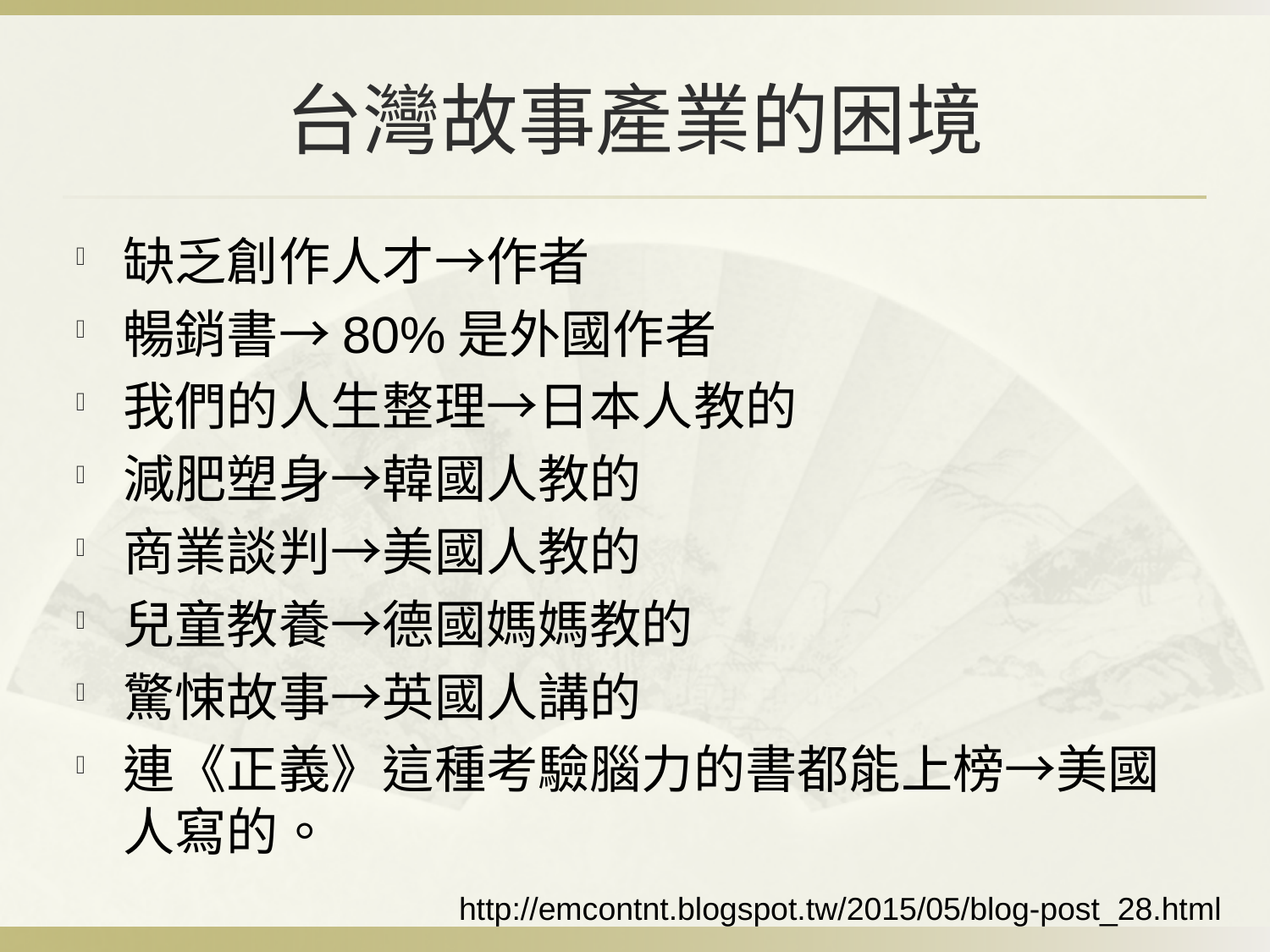

# 台灣故事產業的困境
缺乏創作人才→作者
暢銷書→80%是外國作者
我們的人生整理→日本人教的
減肥塑身→韓國人教的
商業談判→美國人教的
兒童教養→德國媽媽教的
驚悚故事→英國人講的
連《正義》這種考驗腦力的書都能上榜→美國人寫的。
http://emcontnt.blogspot.tw/2015/05/blog-post_28.html